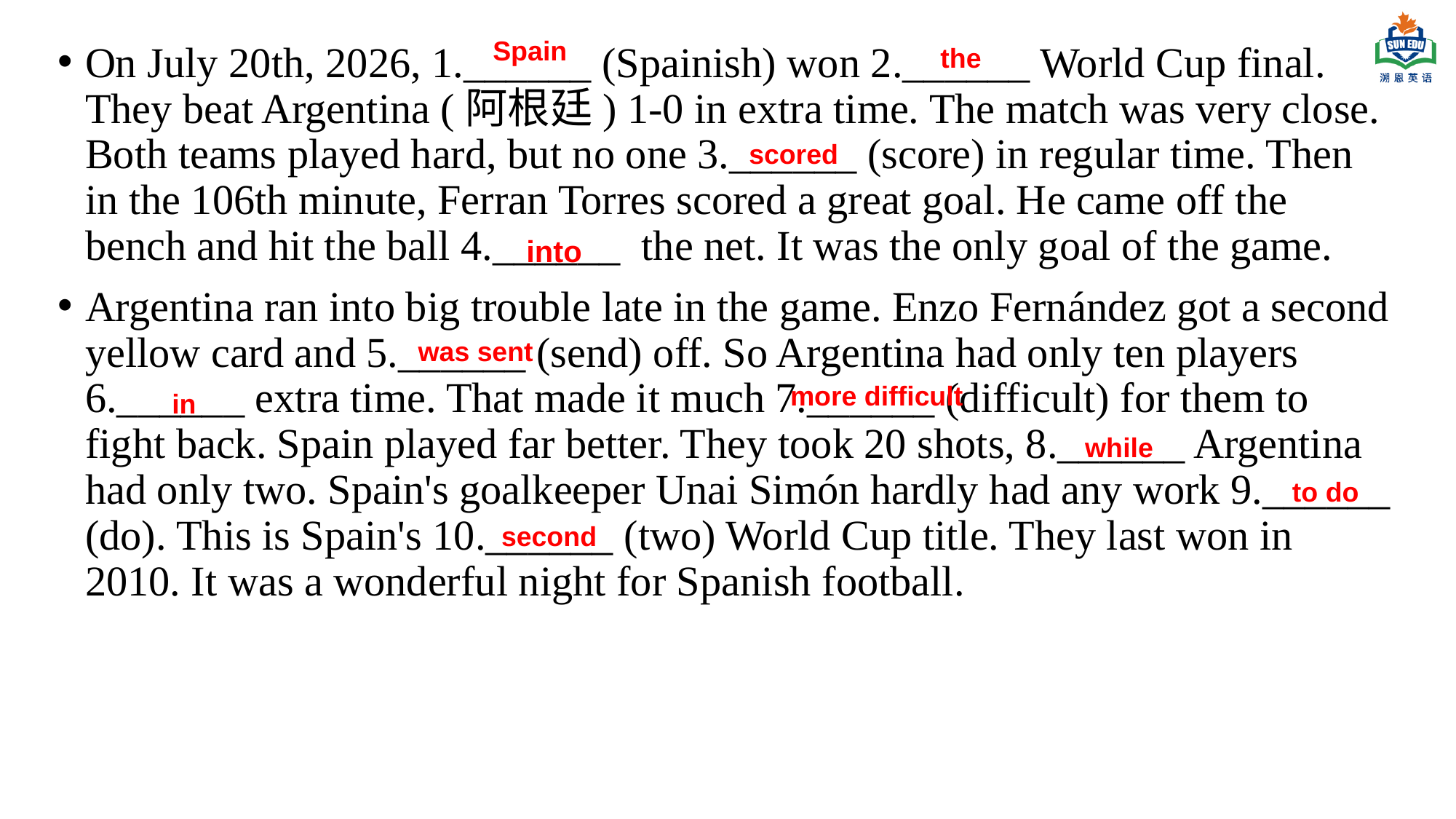

Spain
On July 20th, 2026, 1.______ (Spainish) won 2.______ World Cup final. They beat Argentina (阿根廷) 1-0 in extra time. The match was very close. Both teams played hard, but no one 3.______ (score) in regular time. Then in the 106th minute, Ferran Torres scored a great goal. He came off the bench and hit the ball 4.______  the net. It was the only goal of the game.
Argentina ran into big trouble late in the game. Enzo Fernández got a second yellow card and 5.______ (send) off. So Argentina had only ten players 6.______ extra time. That made it much 7.______ (difficult) for them to fight back. Spain played far better. They took 20 shots, 8.______ Argentina had only two. Spain's goalkeeper Unai Simón hardly had any work 9.______ (do). This is Spain's 10.______ (two) World Cup title. They last won in 2010. It was a wonderful night for Spanish football.

the
scored
into
was sent
more difficult
in
while
to do
second